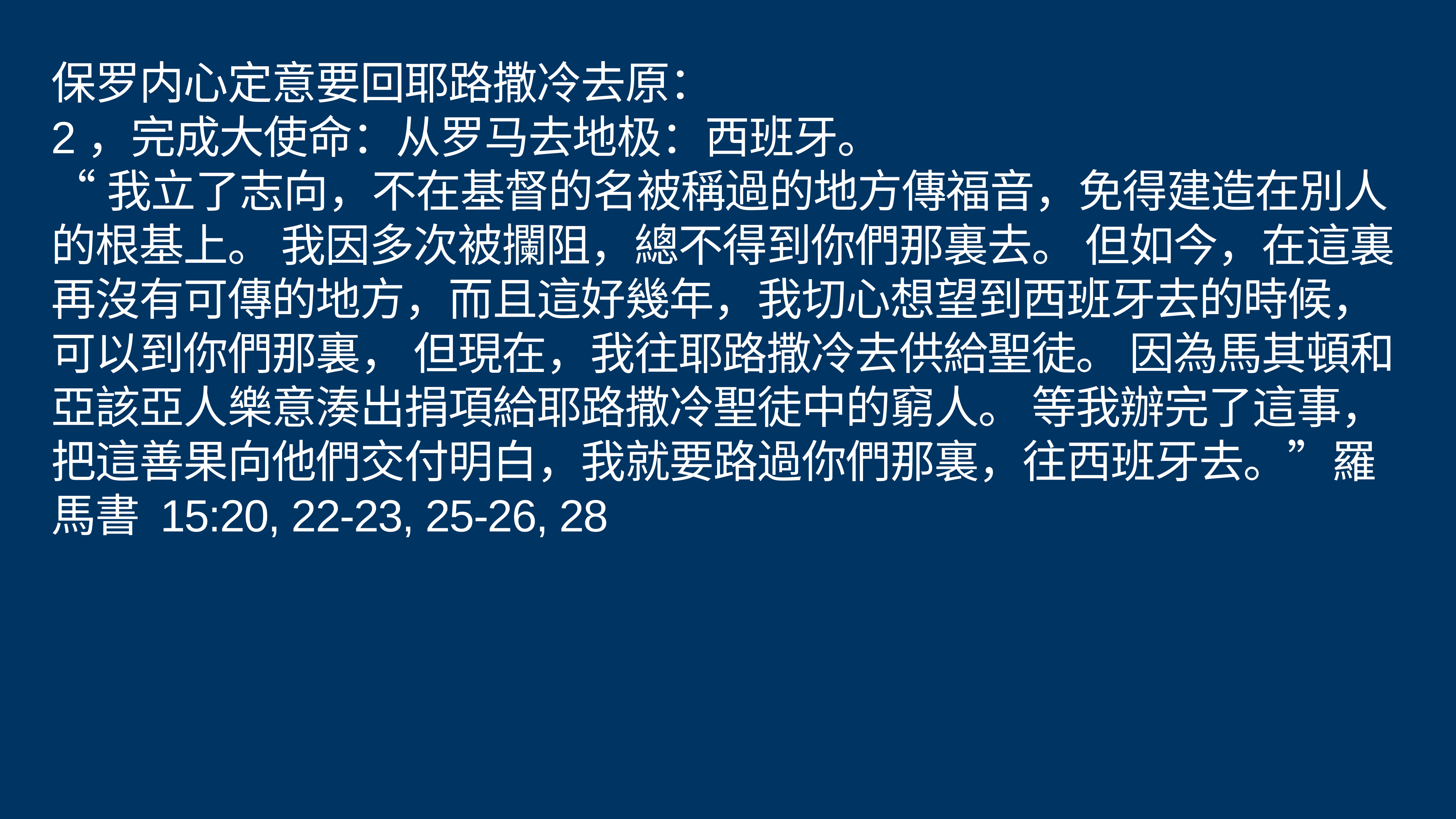

# 保罗内心定意要回耶路撒冷去原：
2，完成大使命：从罗马去地极：西班牙。
“我立了志向，不在基督的名被稱過的地方傳福音，免得建造在別人的根基上。 我因多次被攔阻，總不得到你們那裏去。 但如今，在這裏再沒有可傳的地方，而且這好幾年，我切心想望到西班牙去的時候，可以到你們那裏， 但現在，我往耶路撒冷去供給聖徒。 因為馬其頓和亞該亞人樂意湊出捐項給耶路撒冷聖徒中的窮人。 等我辦完了這事，把這善果向他們交付明白，我就要路過你們那裏，往西班牙去。”羅馬書 15:20, 22-23, 25-26, 28